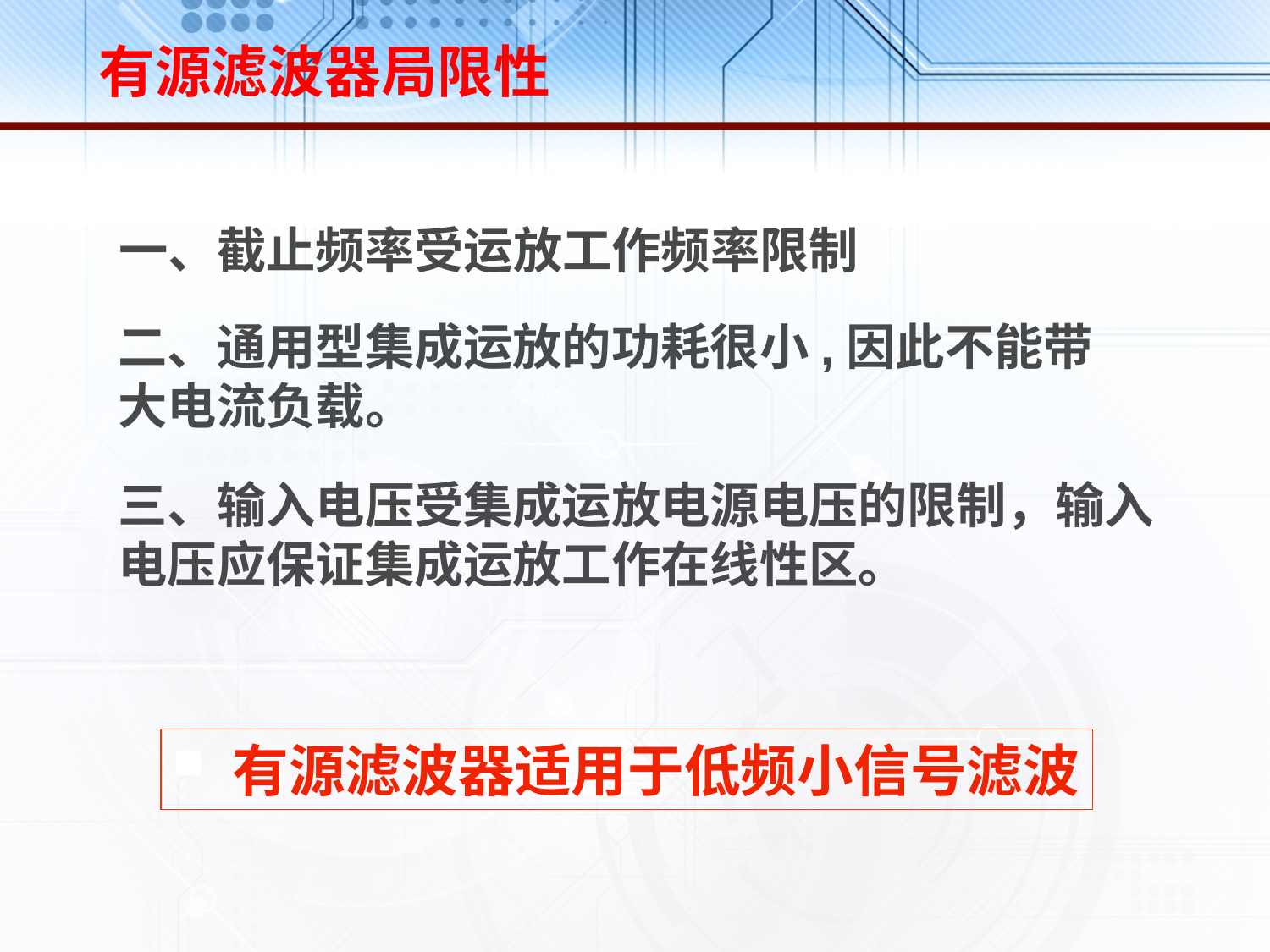

# 有源滤波器局限性

一、截止频率受运放工作频率限制
二、通用型集成运放的功耗很小,因此不能带大电流负载。
三、输入电压受集成运放电源电压的限制，输入电压应保证集成运放工作在线性区。
 有源滤波器适用于低频小信号滤波